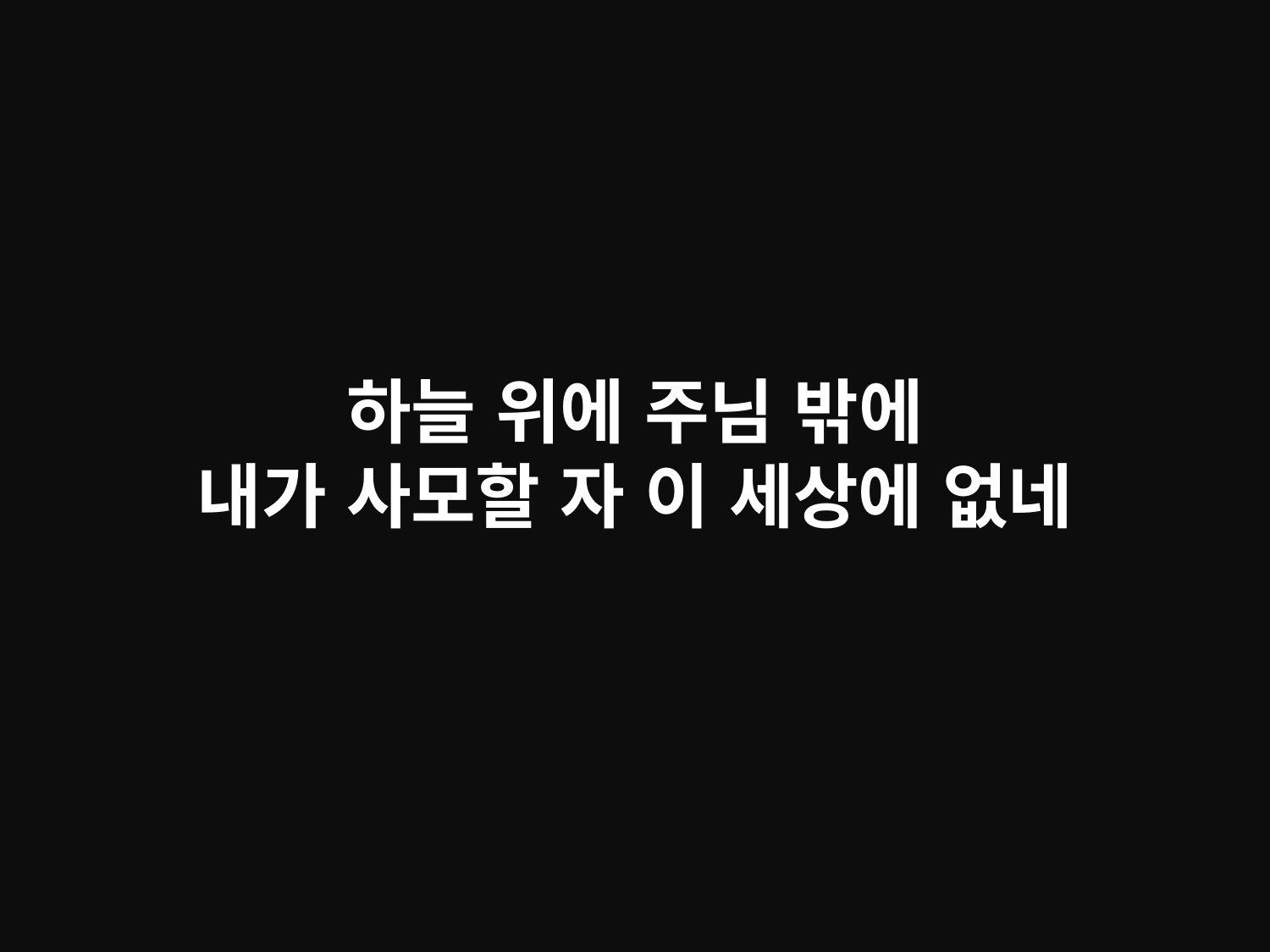

# 하늘 위에 주님 밖에 내가 사모할 자 이 세상에 없네